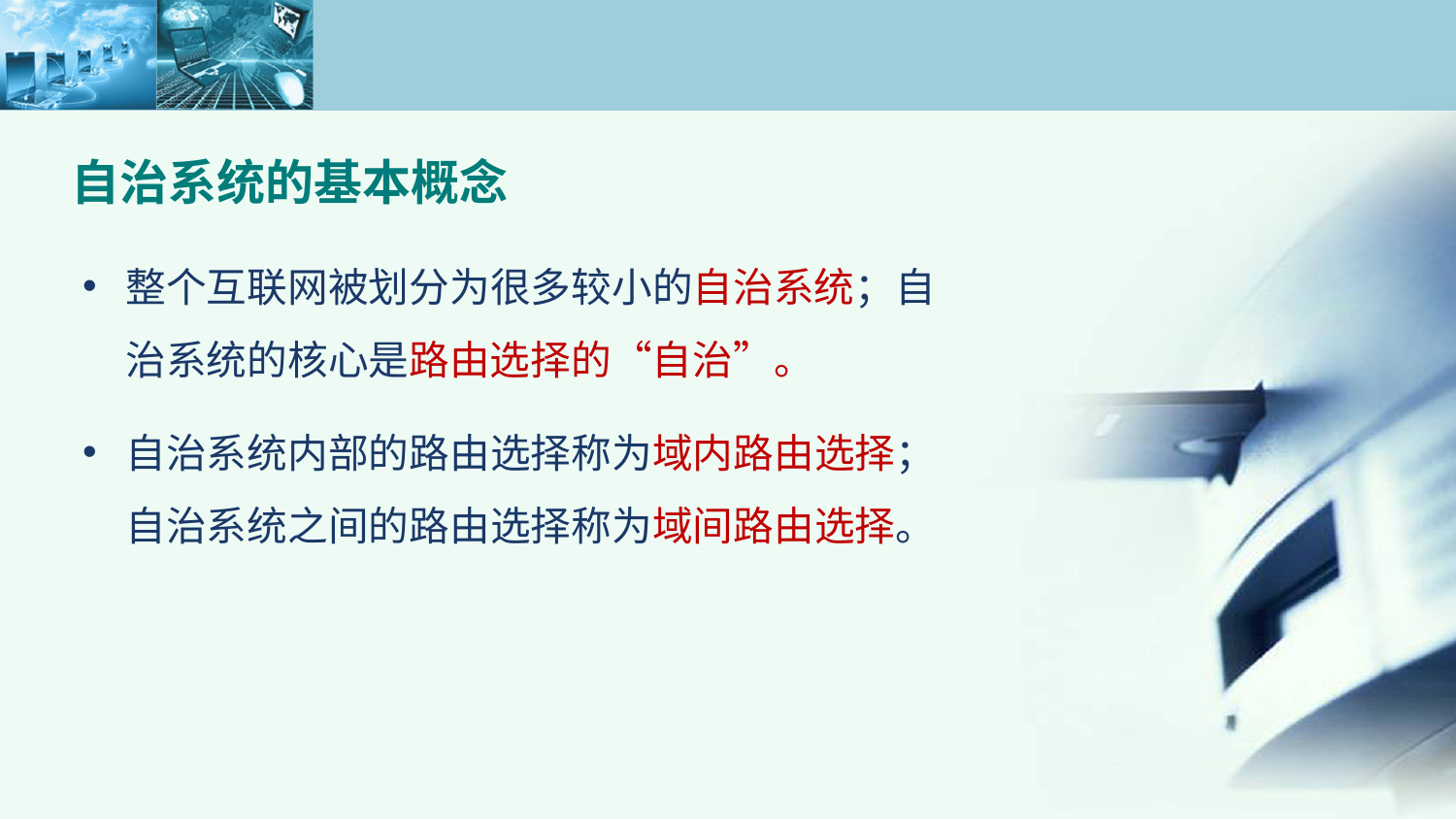

自治系统的基本概念
整个互联网被划分为很多较小的自治系统；自治系统的核心是路由选择的“自治”。
自治系统内部的路由选择称为域内路由选择；自治系统之间的路由选择称为域间路由选择。